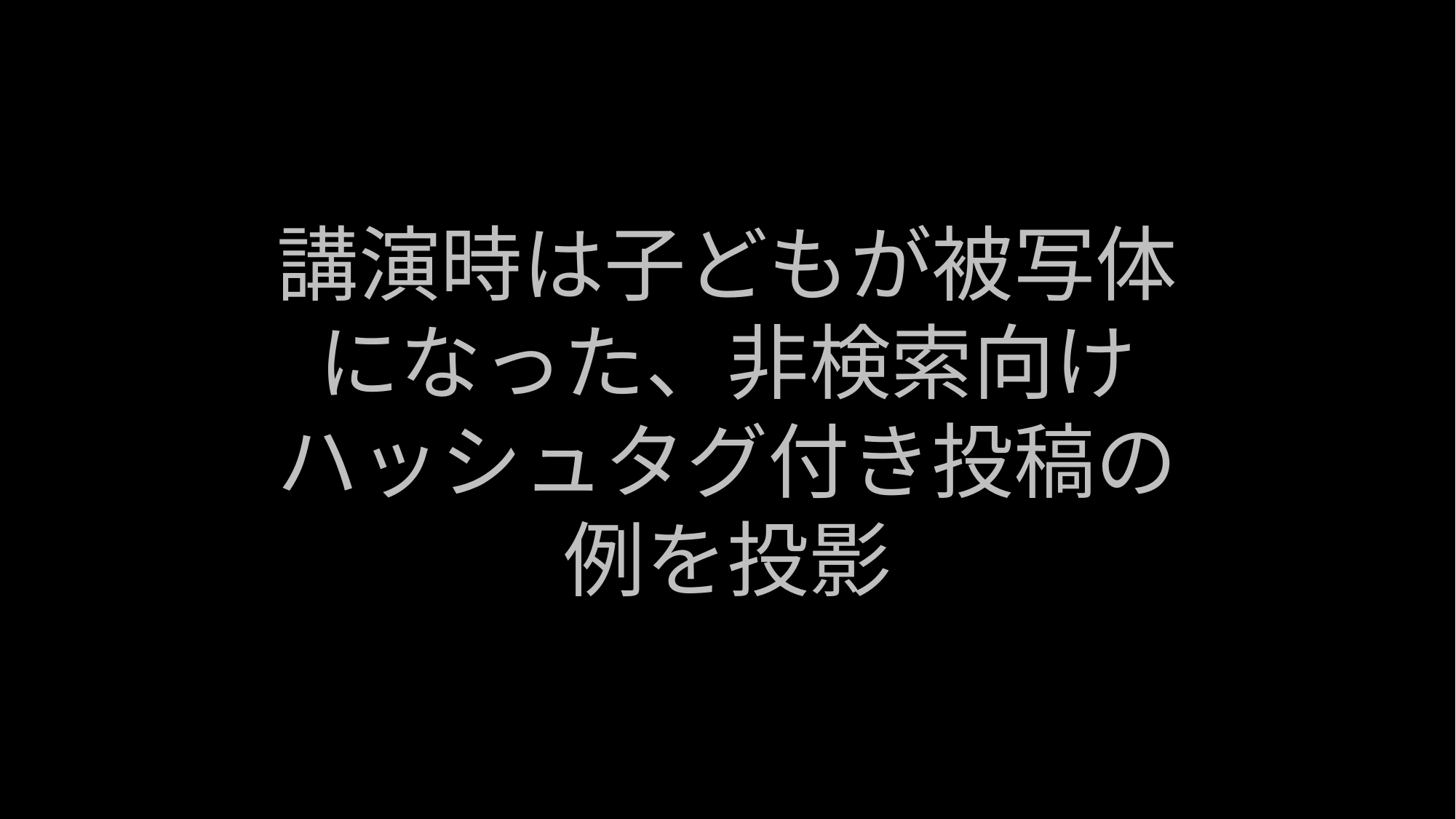

# 講演時は子どもが被写体になった、非検索向け ハッシュタグ付き投稿の例を投影